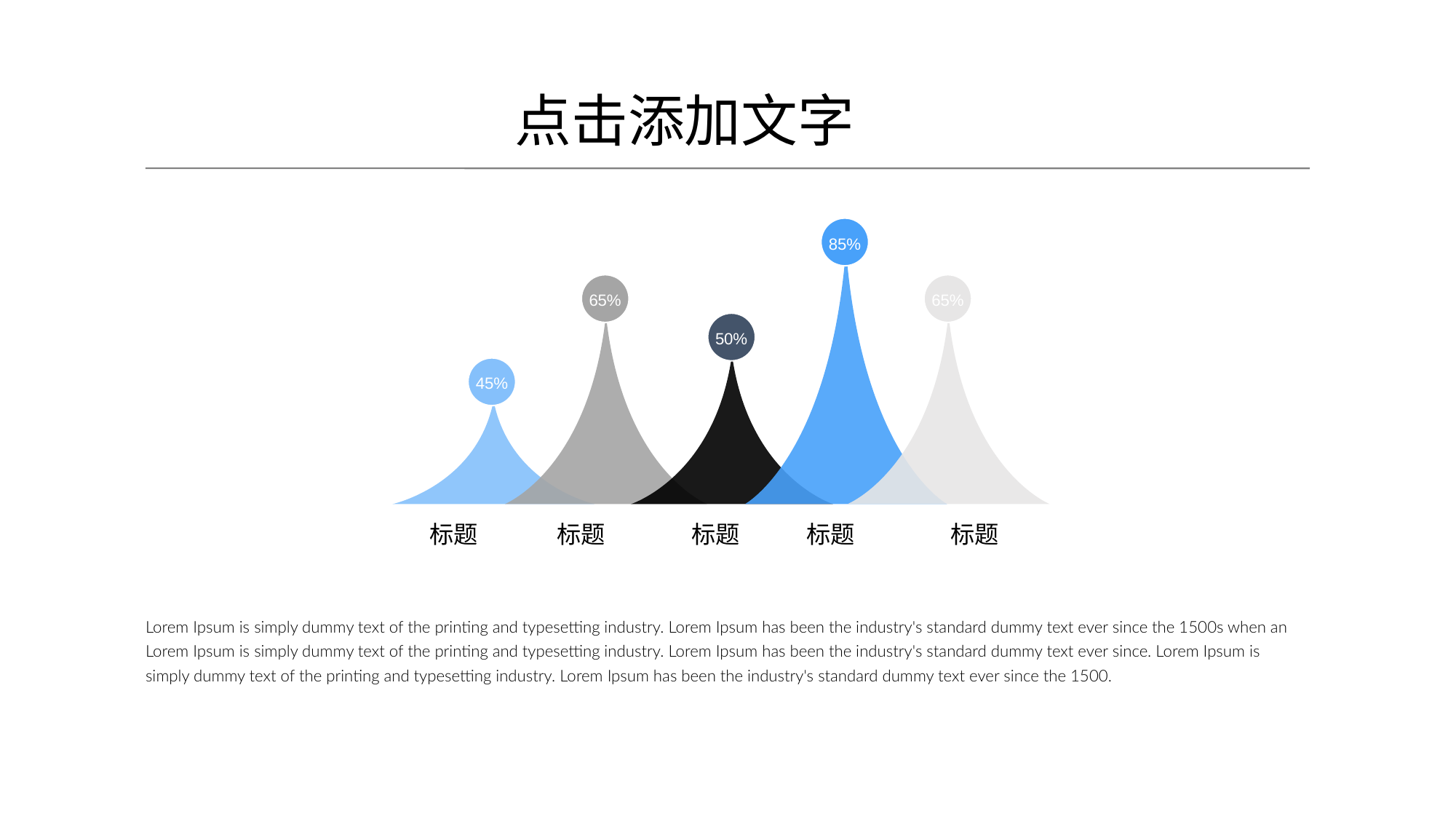

点击添加文字

85%

65%

65%

50%

45%

标题
标题
标题
标题
标题
Lorem Ipsum is simply dummy text of the printing and typesetting industry. Lorem Ipsum has been the industry's standard dummy text ever since the 1500s when an Lorem Ipsum is simply dummy text of the printing and typesetting industry. Lorem Ipsum has been the industry's standard dummy text ever since. Lorem Ipsum is simply dummy text of the printing and typesetting industry. Lorem Ipsum has been the industry's standard dummy text ever since the 1500.